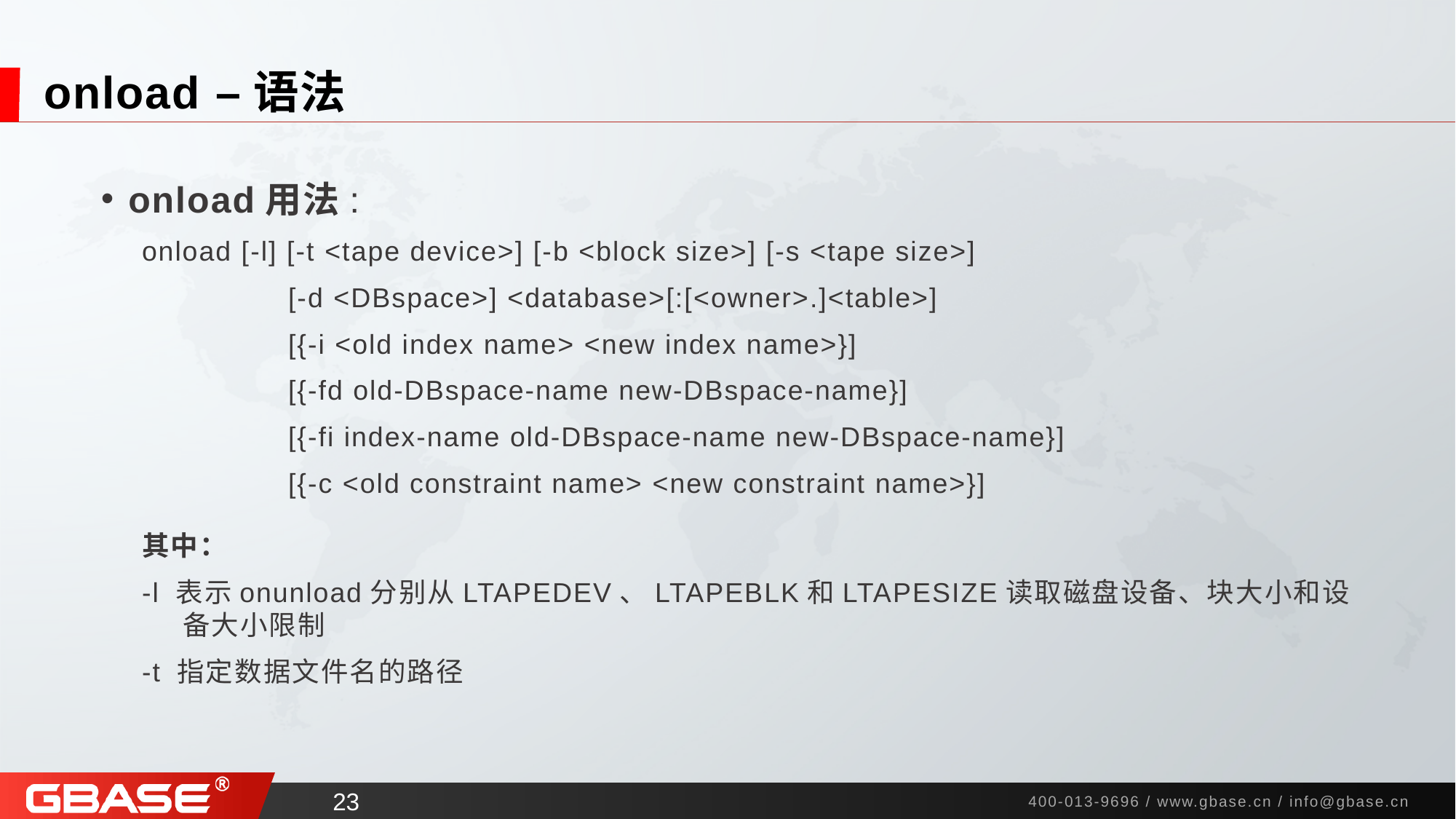

# onload –语法
onload用法:
onload [-l] [-t <tape device>] [-b <block size>] [-s <tape size>]
                [-d <DBspace>] <database>[:[<owner>.]<table>]
                [{-i <old index name> <new index name>}]
                [{-fd old-DBspace-name new-DBspace-name}]
                [{-fi index-name old-DBspace-name new-DBspace-name}]
                [{-c <old constraint name> <new constraint name>}]
其中：
-l 表示onunload分别从LTAPEDEV、LTAPEBLK和LTAPESIZE读取磁盘设备、块大小和设备大小限制
-t 指定数据文件名的路径